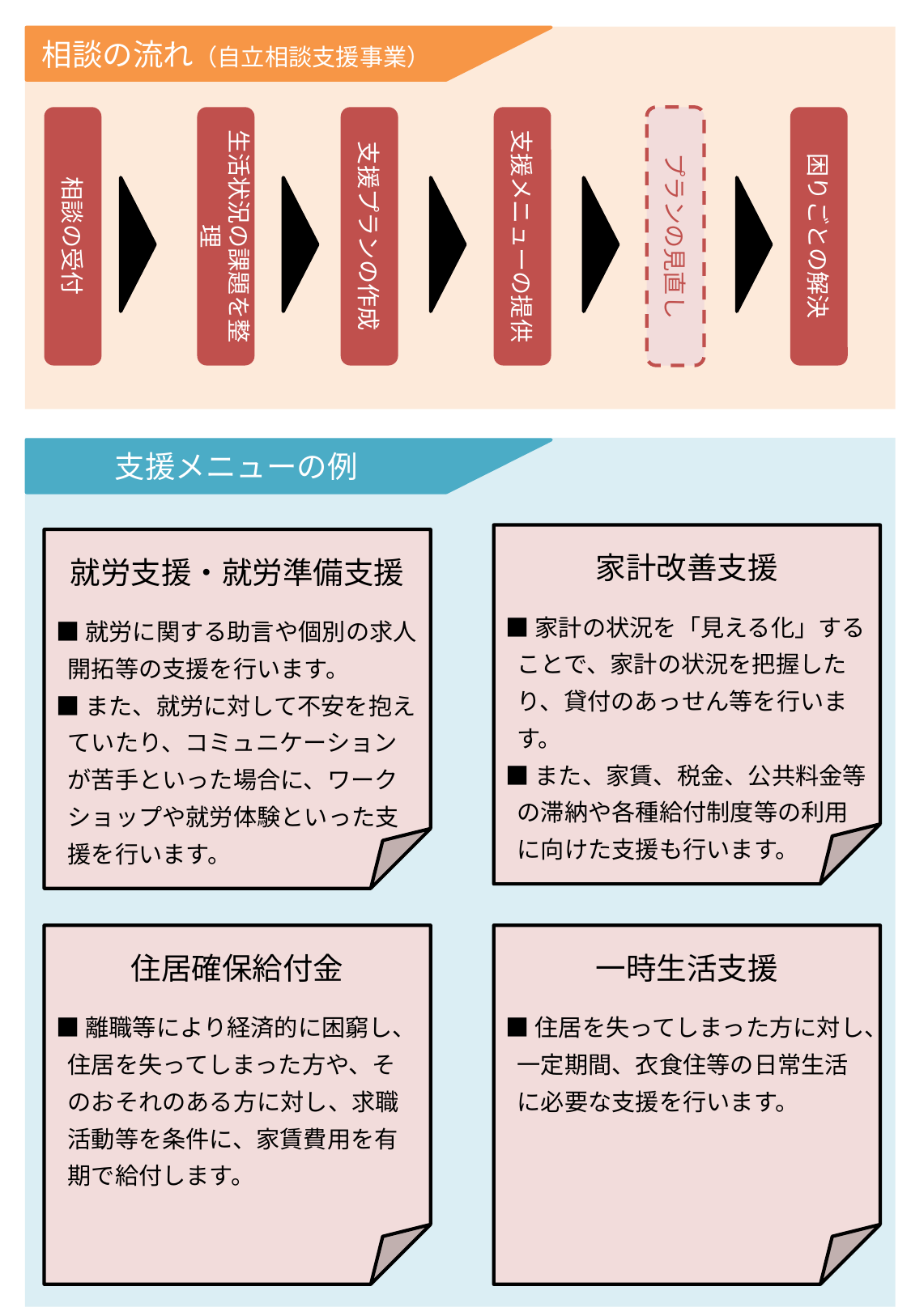

相談の流れ（自立相談支援事業）

相談の受付
生活状況の課題を整理
支援プランの作成
支援メニューの提供
プランの見直し
困りごとの解決
支援メニューの例

家計改善支援

■家計の状況を「見える化」することで、家計の状況を把握したり、貸付のあっせん等を行います。
■また、家賃、税金、公共料金等の滞納や各種給付制度等の利用に向けた支援も行います。

就労支援・就労準備支援

■就労に関する助言や個別の求人開拓等の支援を行います。
■また、就労に対して不安を抱えていたり、コミュニケーションが苦手といった場合に、ワークショップや就労体験といった支援を行います。

一時生活支援

■住居を失ってしまった方に対し、一定期間、衣食住等の日常生活に必要な支援を行います。

住居確保給付金

■離職等により経済的に困窮し、住居を失ってしまった方や、そのおそれのある方に対し、求職活動等を条件に、家賃費用を有期で給付します。